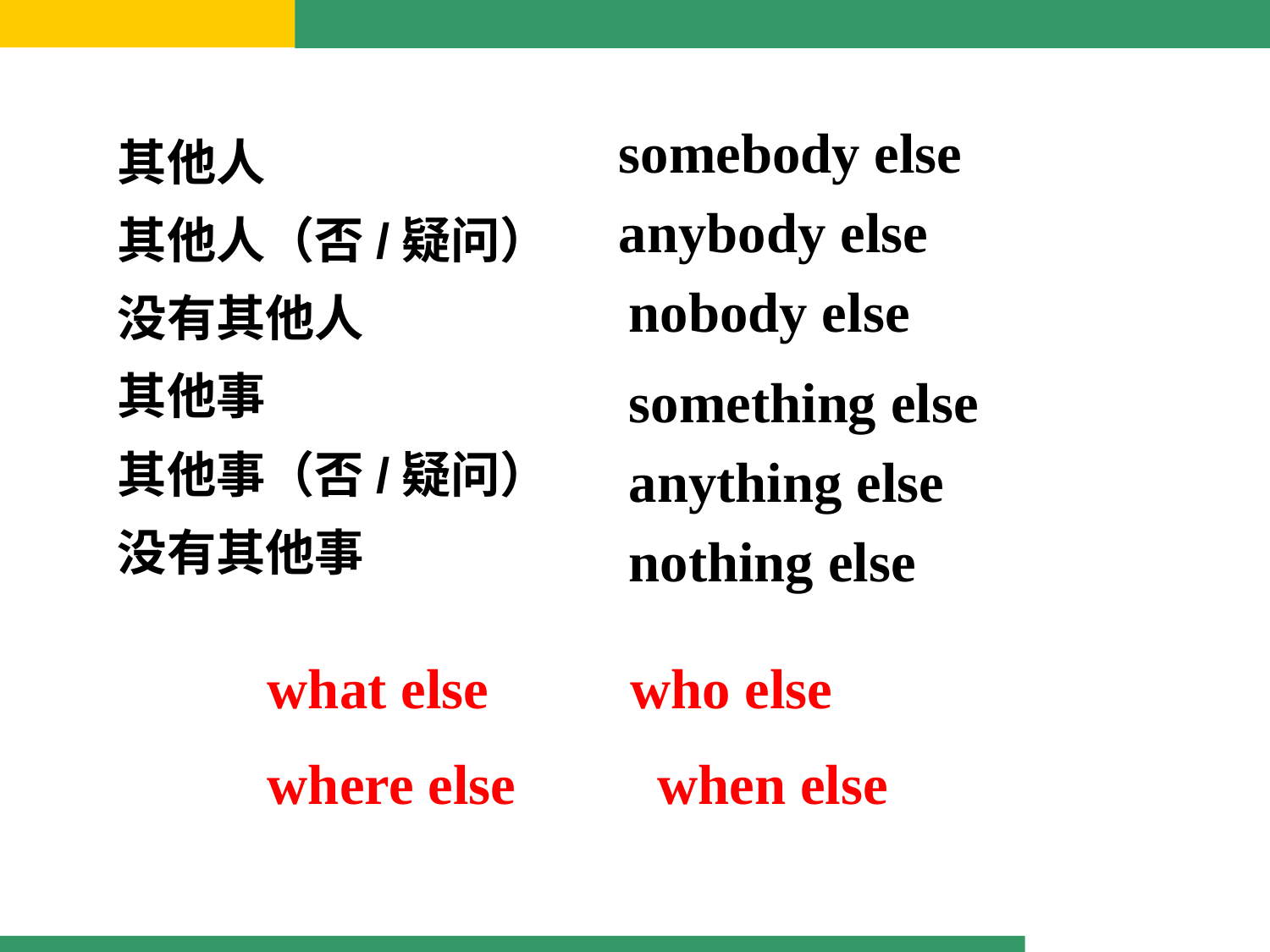

somebody else
其他人
其他人（否/疑问）
没有其他人
其他事
其他事（否/疑问）
没有其他事
anybody else
nobody else
something else
anything else
nothing else
what else          who else
where else          when else